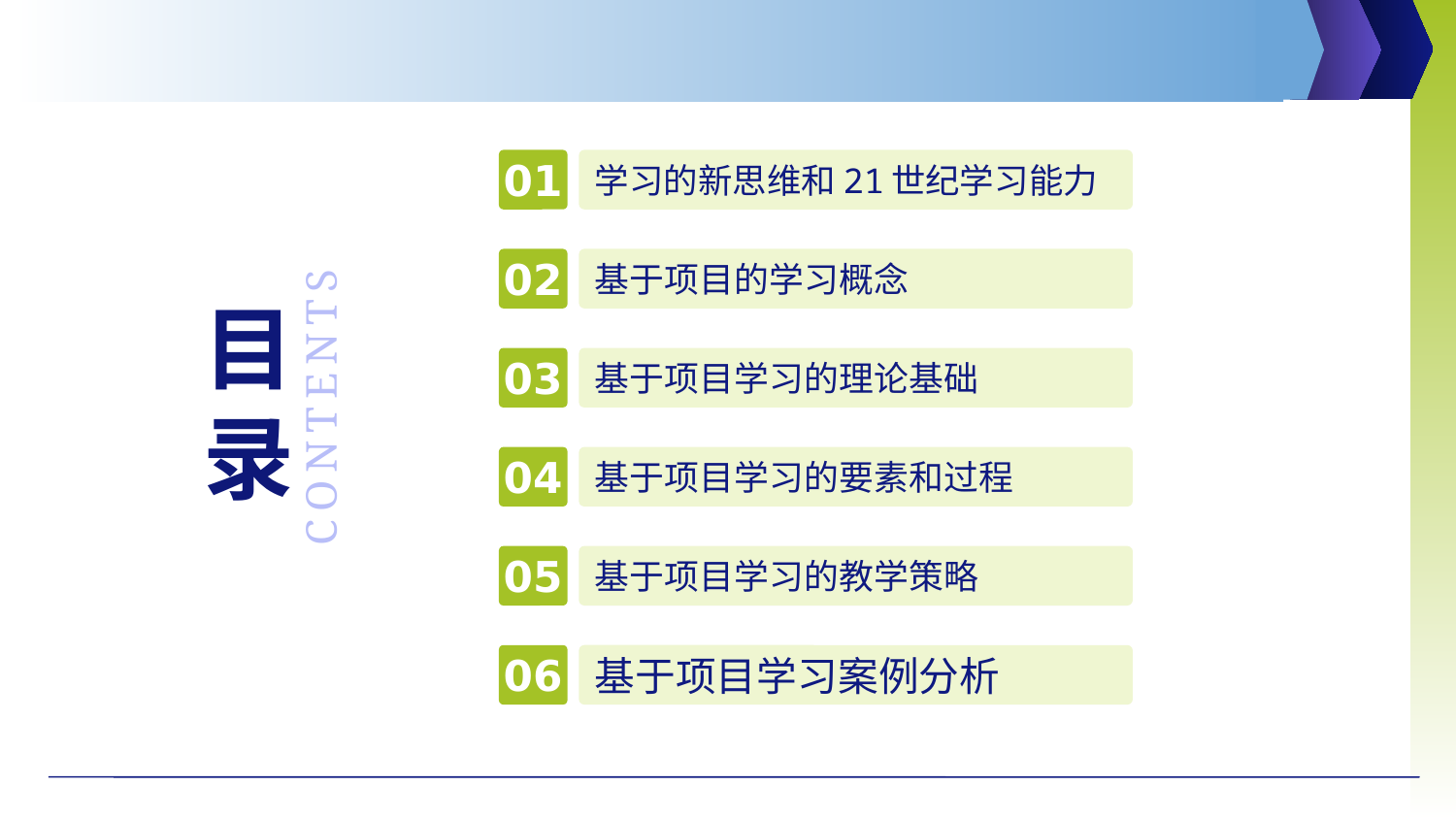

01
学习的新思维和21世纪学习能力
02
基于项目的学习概念
目录

CONTENTS
03
基于项目学习的理论基础
04
基于项目学习的要素和过程
05
基于项目学习的教学策略
06
基于项目学习案例分析